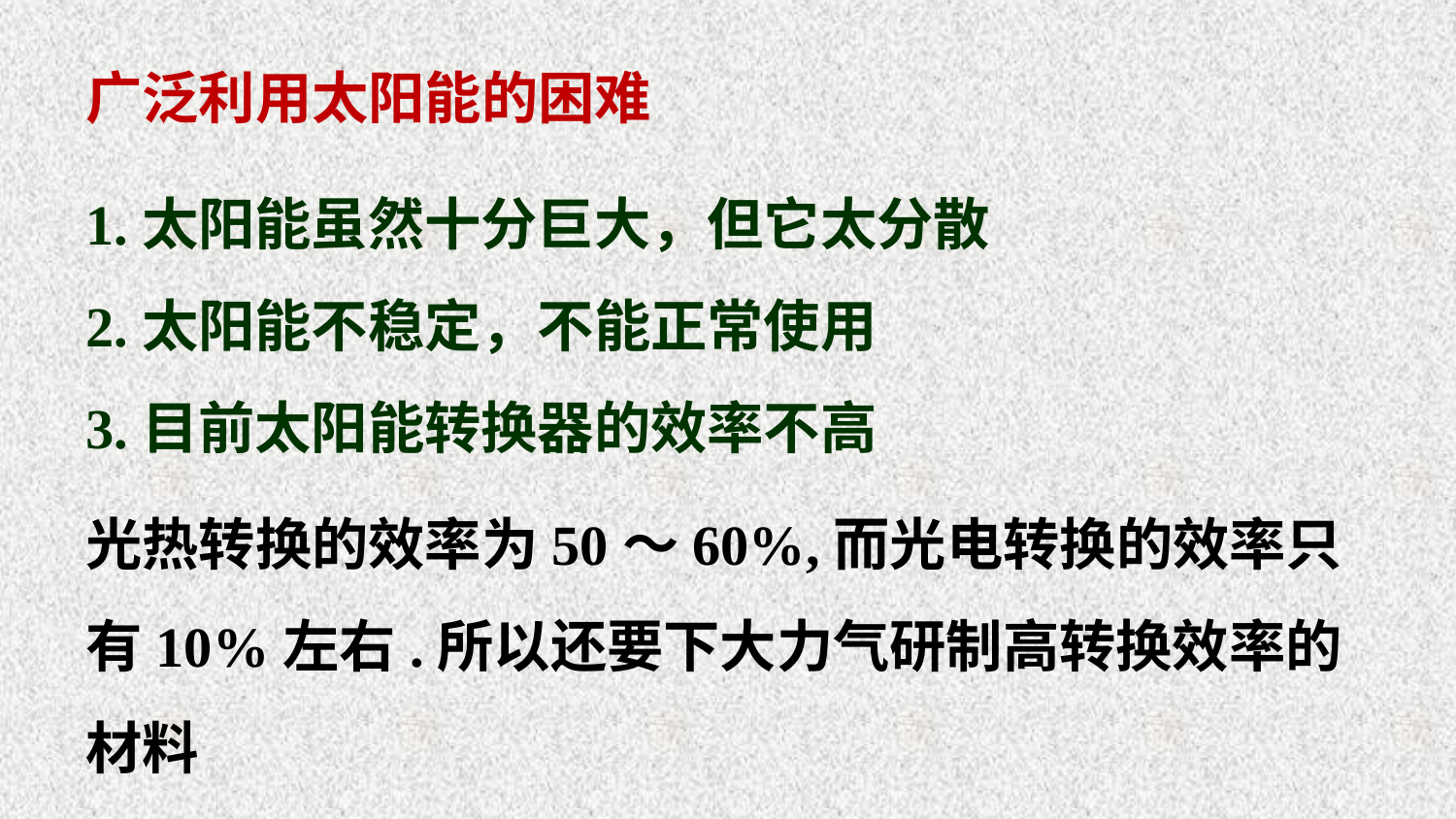

广泛利用太阳能的困难
1.太阳能虽然十分巨大，但它太分散
2.太阳能不稳定，不能正常使用
3.目前太阳能转换器的效率不高
光热转换的效率为50～60%,而光电转换的效率只有10%左右.所以还要下大力气研制高转换效率的材料